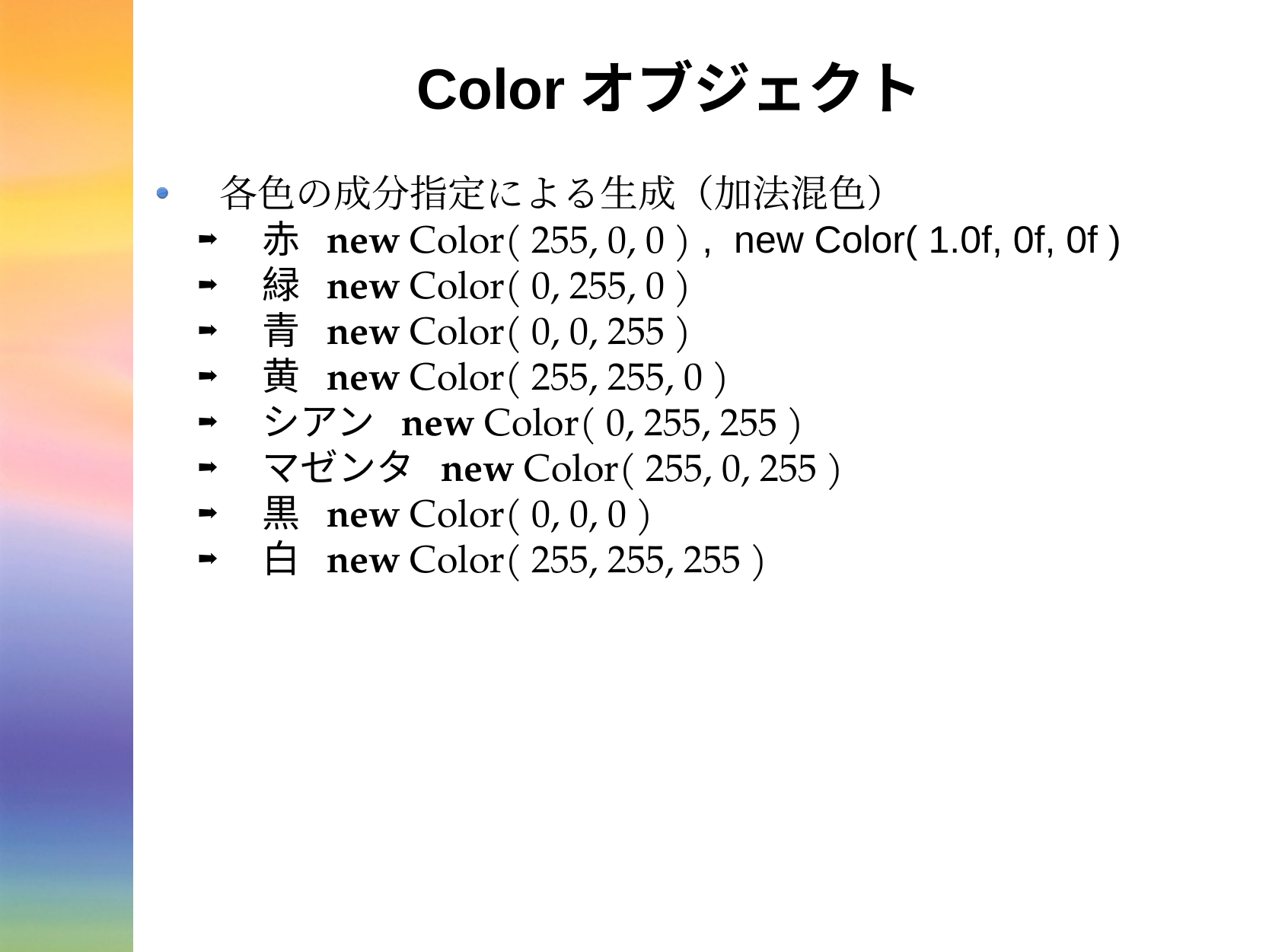

# Colorオブジェクト
各色の成分指定による生成（加法混色）
赤  new Color( 255, 0, 0 ) ,  new Color( 1.0f, 0f, 0f )
緑  new Color( 0, 255, 0 )
青  new Color( 0, 0, 255 )
黄  new Color( 255, 255, 0 )
シアン  new Color( 0, 255, 255 )
マゼンタ  new Color( 255, 0, 255 )
黒  new Color( 0, 0, 0 )
白  new Color( 255, 255, 255 )